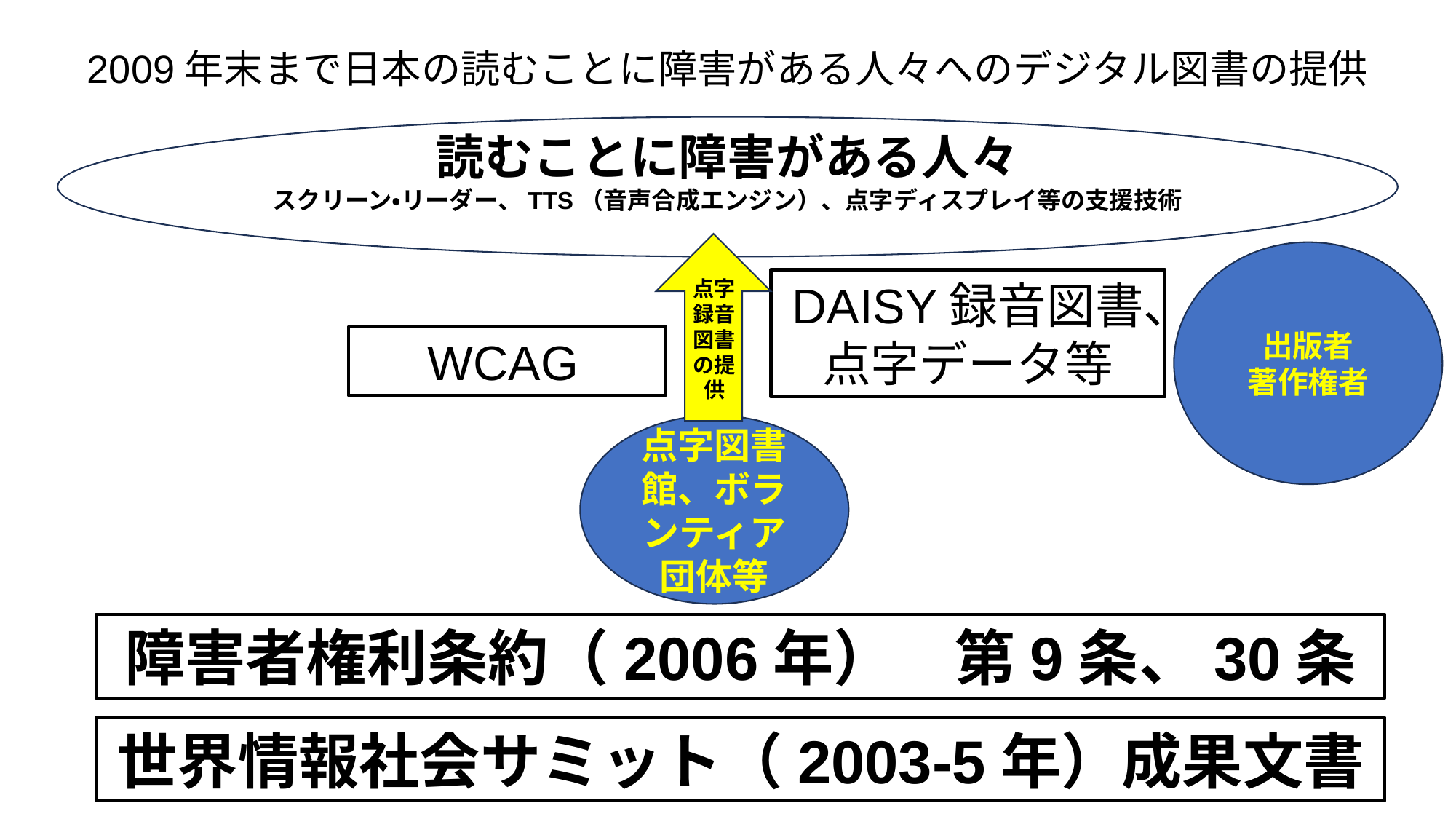

2009年末まで日本の読むことに障害がある人々へのデジタル図書の提供
読むことに障害がある人々
スクリーン・リーダー、TTS（音声合成エンジン）、点字ディスプレイ等の支援技術

出版者
著作権者
点字録音図書の提供
DAISY録音図書、点字データ等

WCAG
点字図書館、ボランティア団体等
障害者権利条約（2006年）　第9条、30条
世界情報社会サミット（2003-5年）成果文書